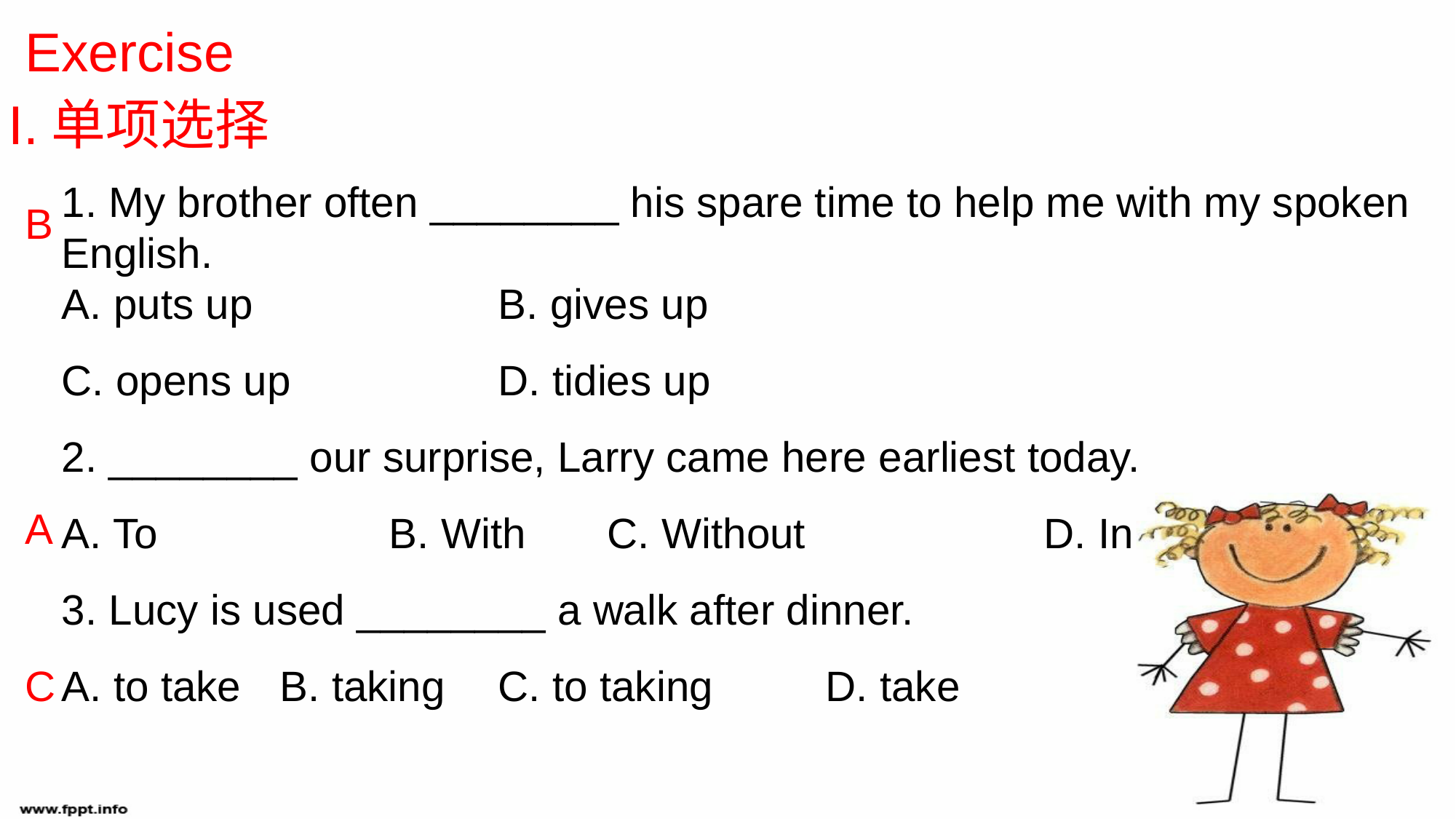

Exercise
I.单项选择
1. My brother often ________ his spare time to help me with my spoken English.A. puts up　  		B. gives up　  C. opens up　  		D. tidies up
2. ________ our surprise, Larry came here earliest today.
A. To  		B. With  	C. Without  		D. In
3. Lucy is used ________ a walk after dinner.
A. to take  	B. taking  	C. to taking  　	D. take
B
A
C